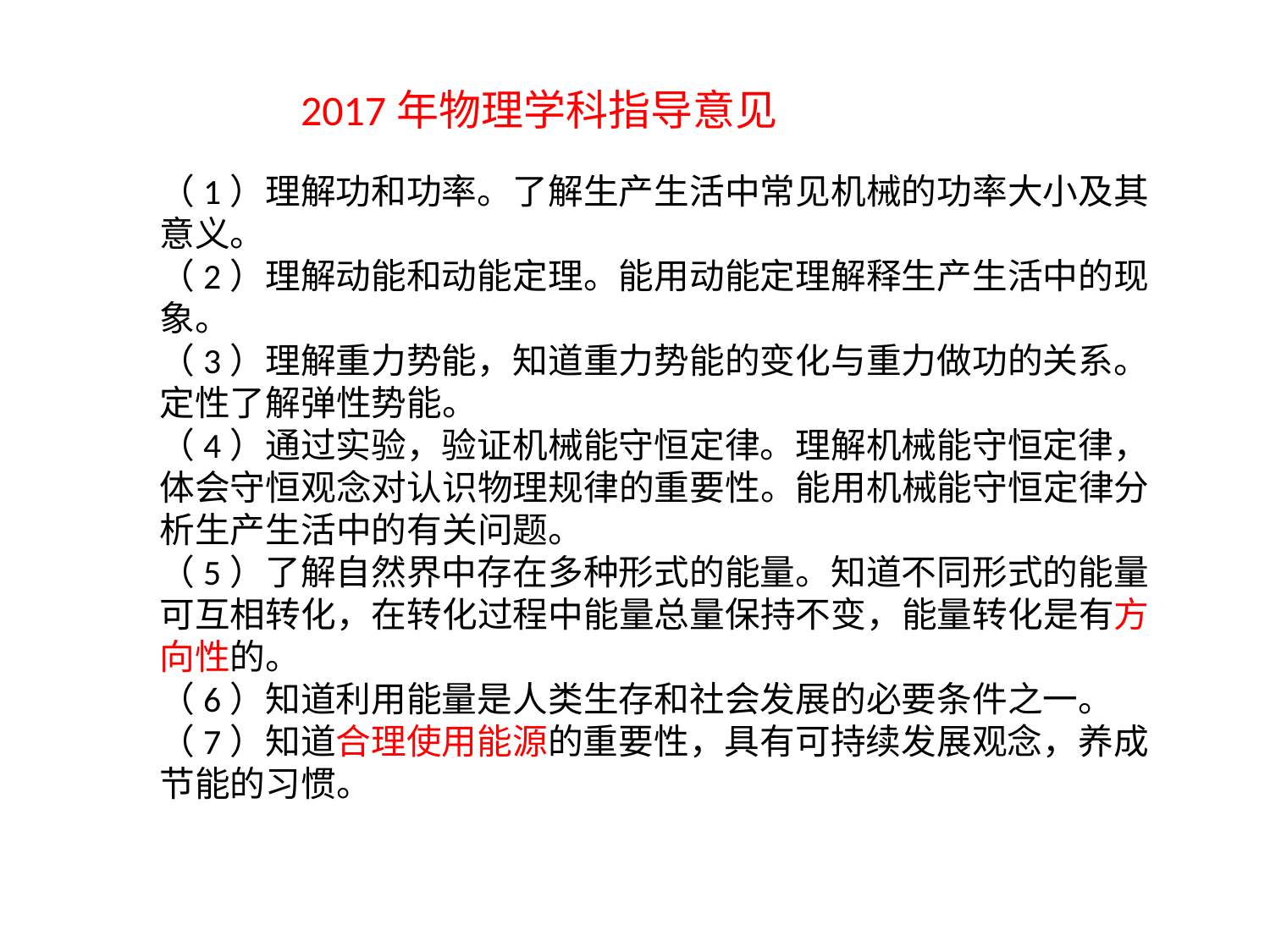

2017年物理学科指导意见
（1）理解功和功率。了解生产生活中常见机械的功率大小及其意义。
（2）理解动能和动能定理。能用动能定理解释生产生活中的现象。
（3）理解重力势能，知道重力势能的变化与重力做功的关系。定性了解弹性势能。
（4）通过实验，验证机械能守恒定律。理解机械能守恒定律，体会守恒观念对认识物理规律的重要性。能用机械能守恒定律分析生产生活中的有关问题。
（5）了解自然界中存在多种形式的能量。知道不同形式的能量可互相转化，在转化过程中能量总量保持不变，能量转化是有方向性的。
（6）知道利用能量是人类生存和社会发展的必要条件之一。
（7）知道合理使用能源的重要性，具有可持续发展观念，养成节能的习惯。